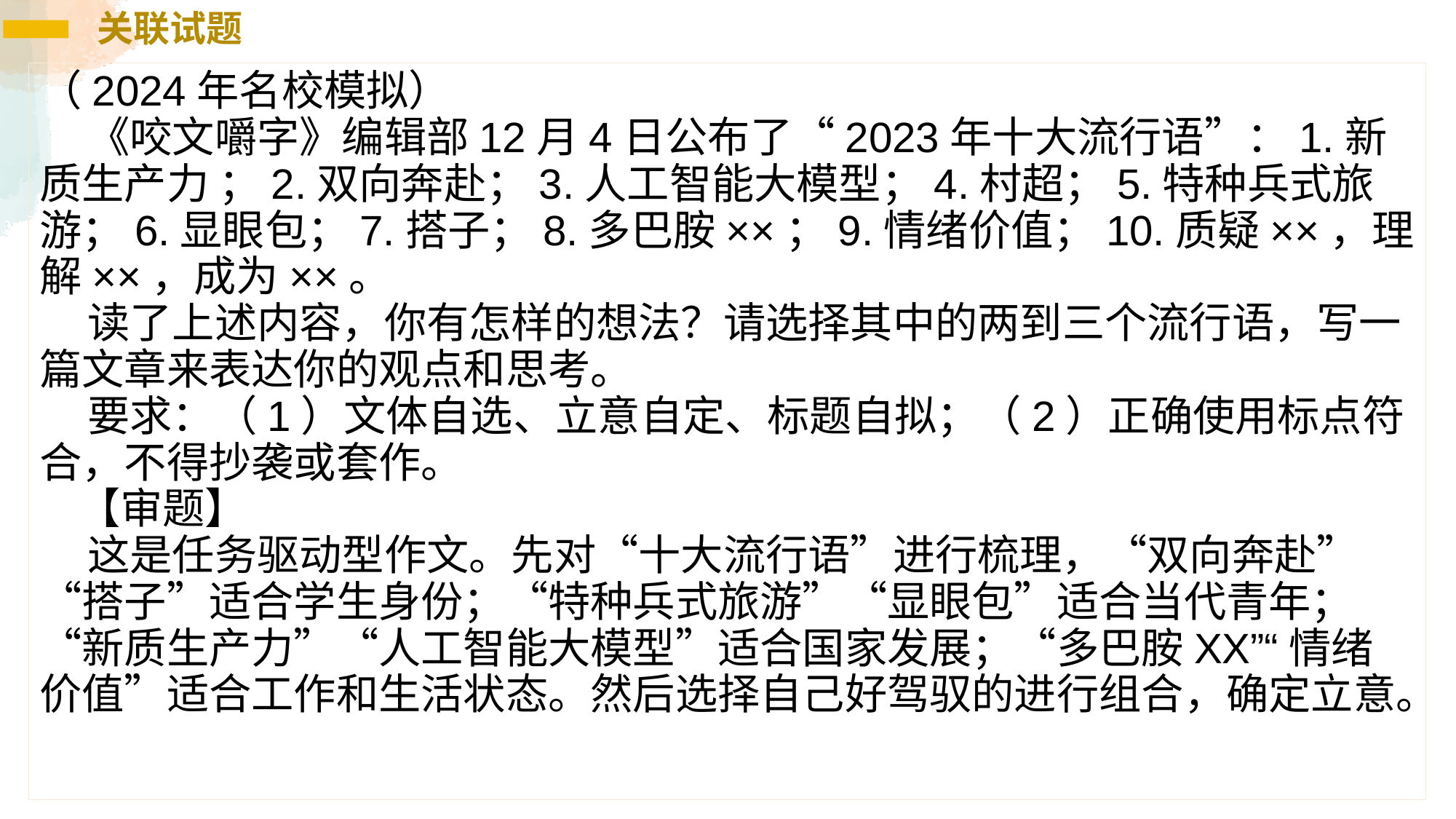

关联试题

（2024年名校模拟）
    《咬文嚼字》编辑部12月4日公布了“2023年十大流行语”：1.新质生产力 ；2.双向奔赴；3.人工智能大模型；4.村超；5.特种兵式旅游；6.显眼包；7.搭子；8.多巴胺××；9.情绪价值；10.质疑××，理解××，成为××。
    读了上述内容，你有怎样的想法？请选择其中的两到三个流行语，写一篇文章来表达你的观点和思考。
    要求：（1）文体自选、立意自定、标题自拟；（2）正确使用标点符合，不得抄袭或套作。
   【审题】
    这是任务驱动型作文。先对“十大流行语”进行梳理，“双向奔赴”“搭子”适合学生身份；“特种兵式旅游”“显眼包”适合当代青年；“新质生产力”“人工智能大模型”适合国家发展；“多巴胺XX”“情绪价值”适合工作和生活状态。然后选择自己好驾驭的进行组合，确定立意。

年度工作概述
您的内容打在这里，或者通过复制您的文本后，在此框中选择粘贴，并选择只保留文字，建议使用微软雅黑字体。您的内容打在这里，或者通过复制您的文本后，在此框中选择粘贴，并选择只保留文字，建议使用微软雅黑字体。